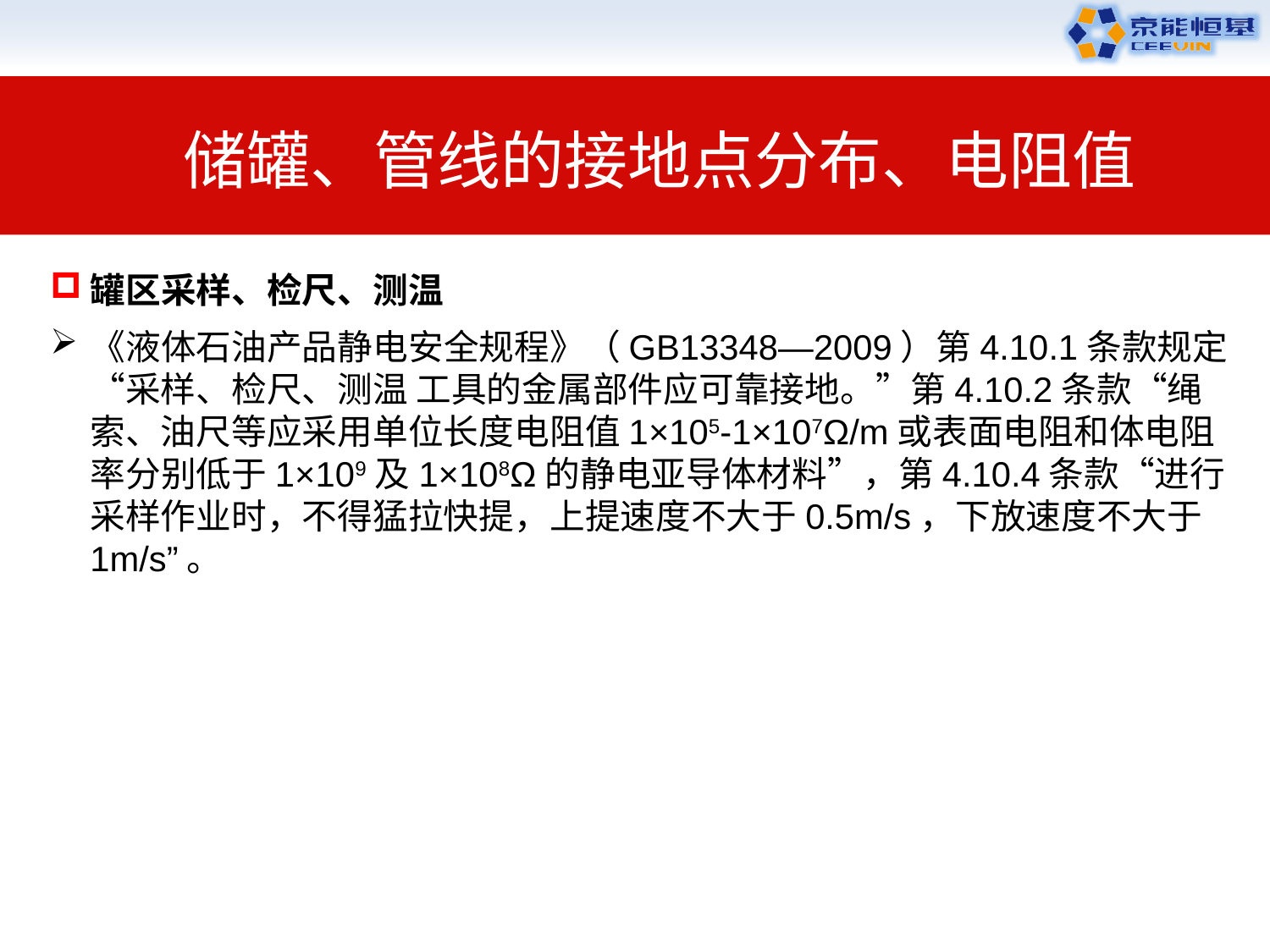

储罐、管线的接地点分布、电阻值
罐区采样、检尺、测温
《液体石油产品静电安全规程》（GB13348—2009）第4.10.1条款规定“采样、检尺、测温 工具的金属部件应可靠接地。”第4.10.2条款“绳索、油尺等应采用单位长度电阻值1×105-1×107Ω/m或表面电阻和体电阻率分别低于1×109及1×108Ω的静电亚导体材料”，第4.10.4条款“进行采样作业时，不得猛拉快提，上提速度不大于0.5m/s，下放速度不大于1m/s”。